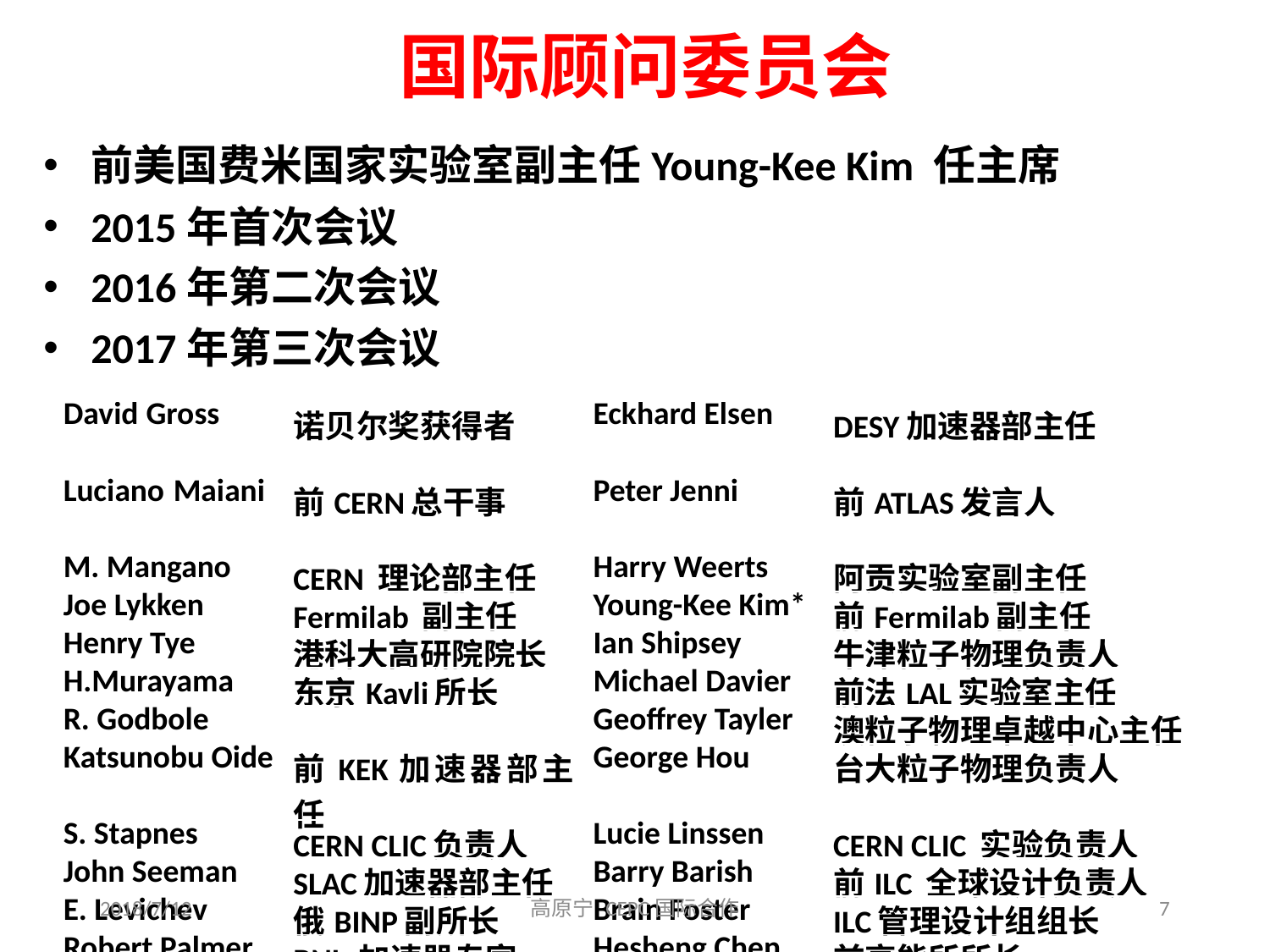

国际顾问委员会
前美国费米国家实验室副主任Young-Kee Kim 任主席
2015年首次会议
2016年第二次会议
2017年第三次会议
| David Gross | 诺贝尔奖获得者 | Eckhard Elsen | DESY加速器部主任 |
| --- | --- | --- | --- |
| Luciano Maiani | 前CERN总干事 | Peter Jenni | 前ATLAS发言人 |
| M. Mangano | CERN 理论部主任 | Harry Weerts | 阿贡实验室副主任 |
| Joe Lykken | Fermilab 副主任 | Young-Kee Kim\* | 前Fermilab副主任 |
| Henry Tye | 港科大高研院院长 | Ian Shipsey | 牛津粒子物理负责人 |
| H.Murayama | 东京Kavli所长 | Michael Davier | 前法LAL实验室主任 |
| R. Godbole |  | Geoffrey Tayler | 澳粒子物理卓越中心主任 |
| Katsunobu Oide | 前KEK加速器部主任 | George Hou | 台大粒子物理负责人 |
| S. Stapnes | CERN CLIC负责人 | Lucie Linssen | CERN CLIC 实验负责人 |
| John Seeman | SLAC加速器部主任 | Barry Barish | 前ILC 全球设计负责人 |
| E. Levichev | 俄BINP副所长 | Brain Foster | ILC管理设计组组长 |
| Robert Palmer | BNL 加速器专家 | Hesheng Chen | 前高能所所长 |
2018/7/12
高原宁 CEPC国际合作
7